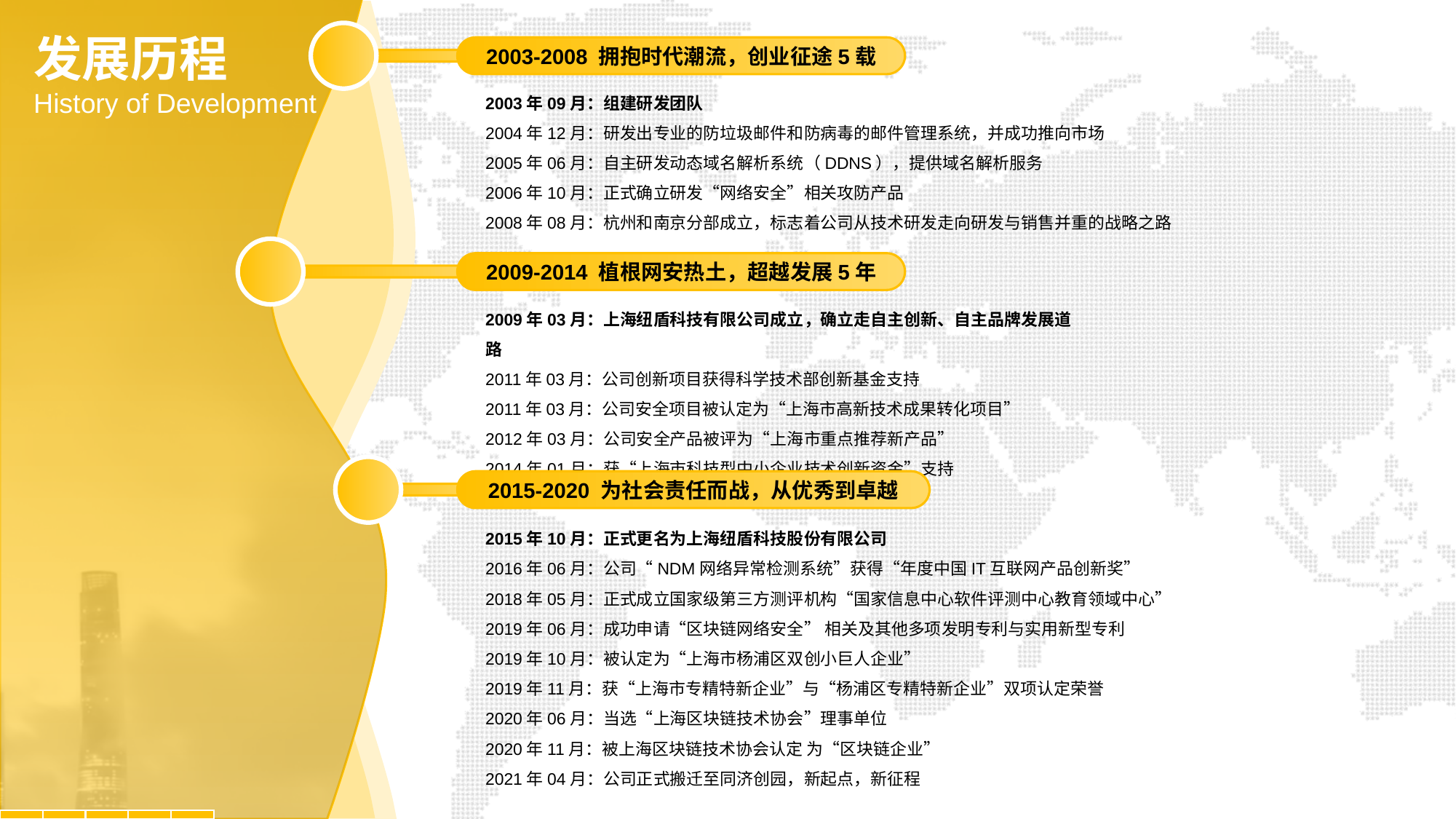

发展历程
History of Development

2003-2008 拥抱时代潮流，创业征途5载

2003年09月：组建研发团队
2004年12月：研发出专业的防垃圾邮件和防病毒的邮件管理系统，并成功推向市场
2005年06月：自主研发动态域名解析系统（DDNS），提供域名解析服务
2006年10月：正式确立研发“网络安全”相关攻防产品
2008年08月：杭州和南京分部成立，标志着公司从技术研发走向研发与销售并重的战略之路

2009-2014 植根网安热土，超越发展5年

2009年03月：上海纽盾科技有限公司成立，确立走自主创新、自主品牌发展道路
2011年03月：公司创新项目获得科学技术部创新基金支持
2011年03月：公司安全项目被认定为“上海市高新技术成果转化项目”
2012年03月：公司安全产品被评为“上海市重点推荐新产品”
2014年01月：获“上海市科技型中小企业技术创新资金”支持

2015-2020 为社会责任而战，从优秀到卓越

2015年10月：正式更名为上海纽盾科技股份有限公司
2016年06月：公司“NDM网络异常检测系统”获得“年度中国IT互联网产品创新奖”
2018年05月：正式成立国家级第三方测评机构“国家信息中心软件评测中心教育领域中心”
2019年06月：成功申请“区块链网络安全” 相关及其他多项发明专利与实用新型专利
2019年10月：被认定为“上海市杨浦区双创小巨人企业”
2019年11月：获“上海市专精特新企业”与“杨浦区专精特新企业”双项认定荣誉
2020年06月：当选“上海区块链技术协会”理事单位
2020年11月：被上海区块链技术协会认定 为“区块链企业”
2021年04月：公司正式搬迁至同济创园，新起点，新征程